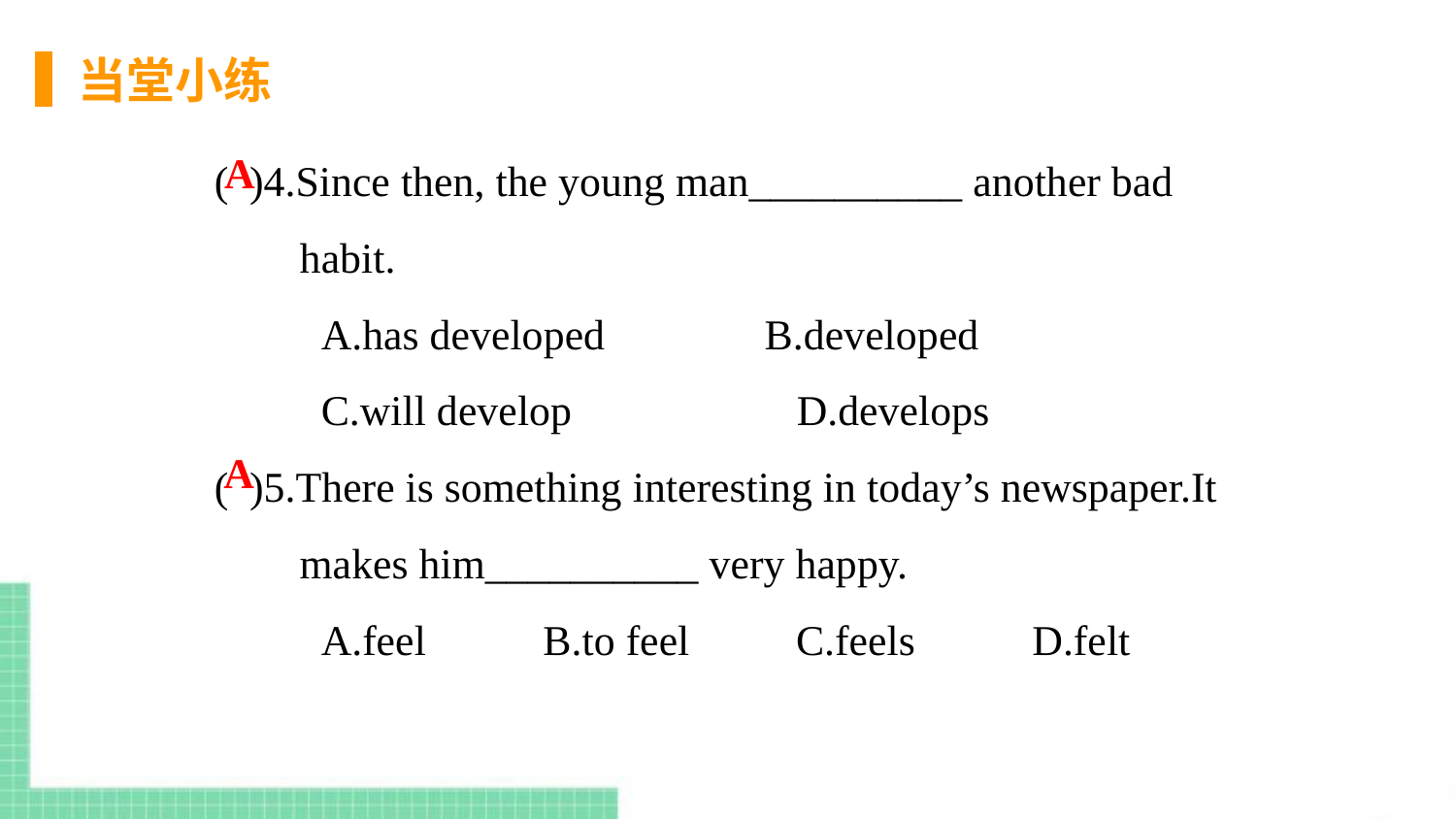

当堂小练

(  )4.Since then, the young man__________ another bad
        habit.
          A.has developed               B.developed
          C.will develop  		D.develops
(  )5.There is something interesting in today’s newspaper.It
        makes him__________ very happy.
          A.feel           B.to feel          C.feels           D.felt
A
A